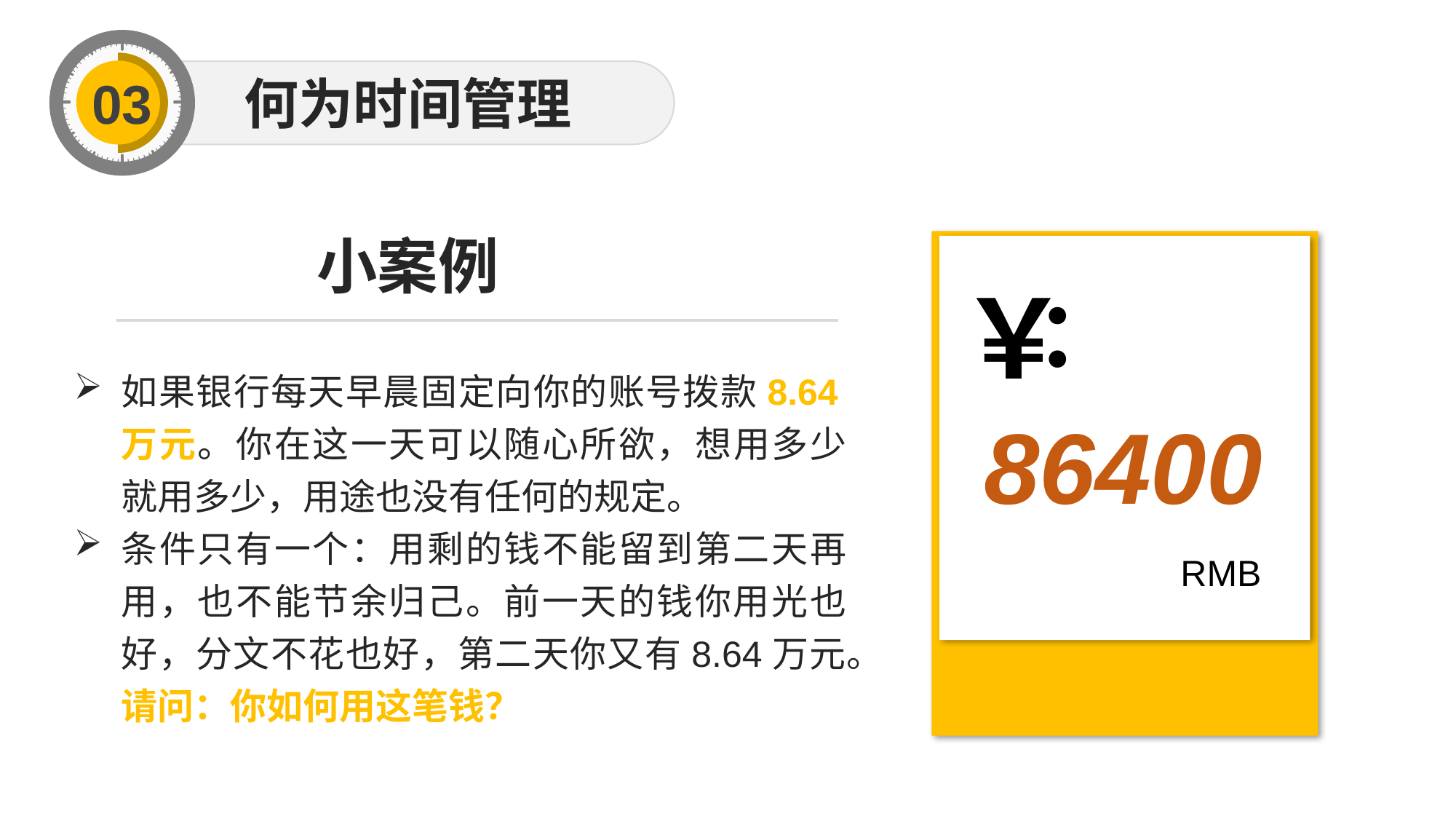

何为时间管理
小案例

￥
：
86400
RMB
如果银行每天早晨固定向你的账号拨款8.64万元。你在这一天可以随心所欲，想用多少就用多少，用途也没有任何的规定。
条件只有一个：用剩的钱不能留到第二天再用，也不能节余归己。前一天的钱你用光也好，分文不花也好，第二天你又有8.64万元。请问：你如何用这笔钱？